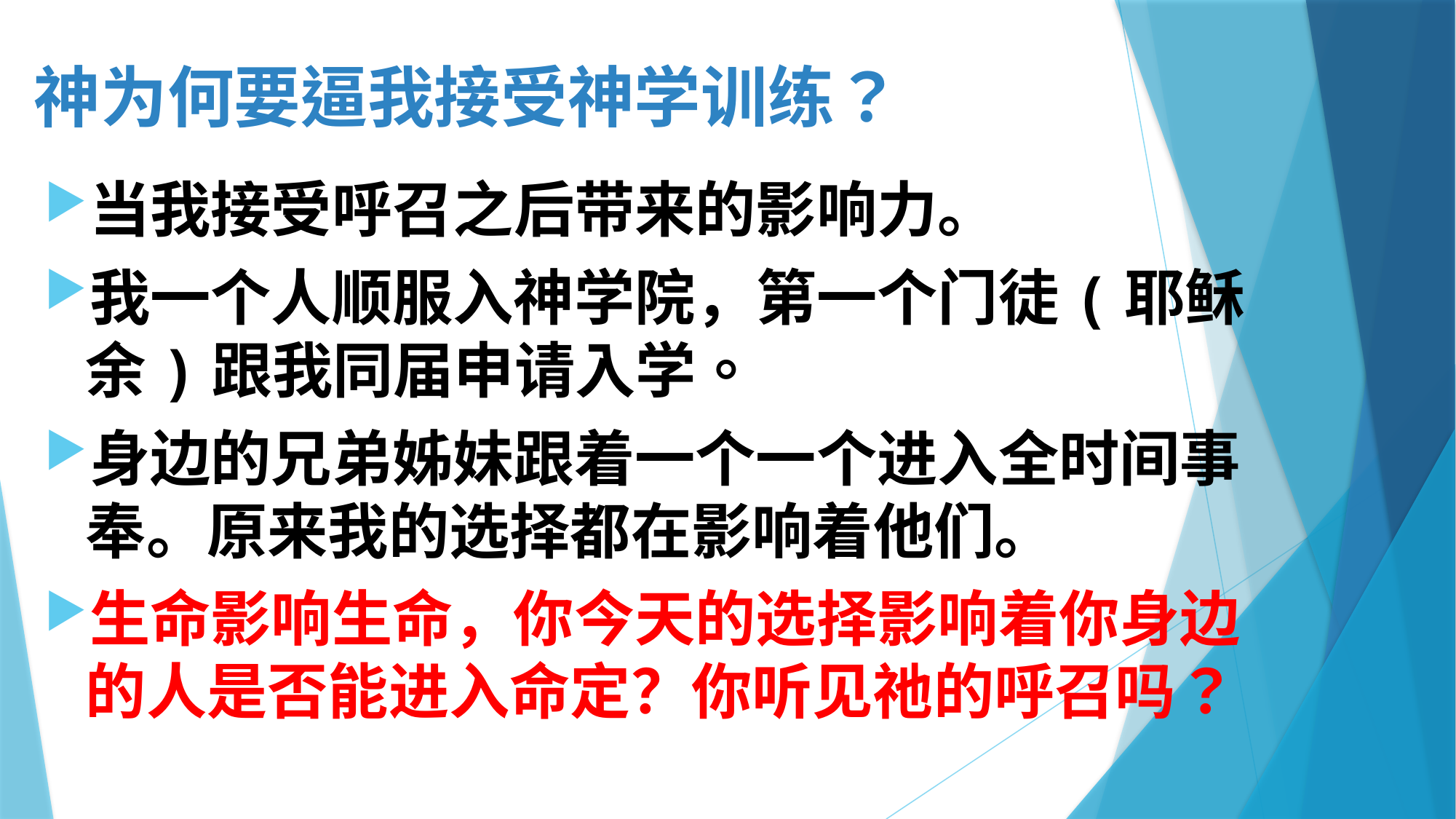

# 神为何要逼我接受神学训练？
当我接受呼召之后带来的影响力。
我一个人顺服入神学院，第一个门徒(耶稣余)跟我同届申请入学。
身边的兄弟姊妹跟着一个一个进入全时间事奉。原来我的选择都在影响着他们。
生命影响生命，你今天的选择影响着你身边的人是否能进入命定？你听见祂的呼召吗？